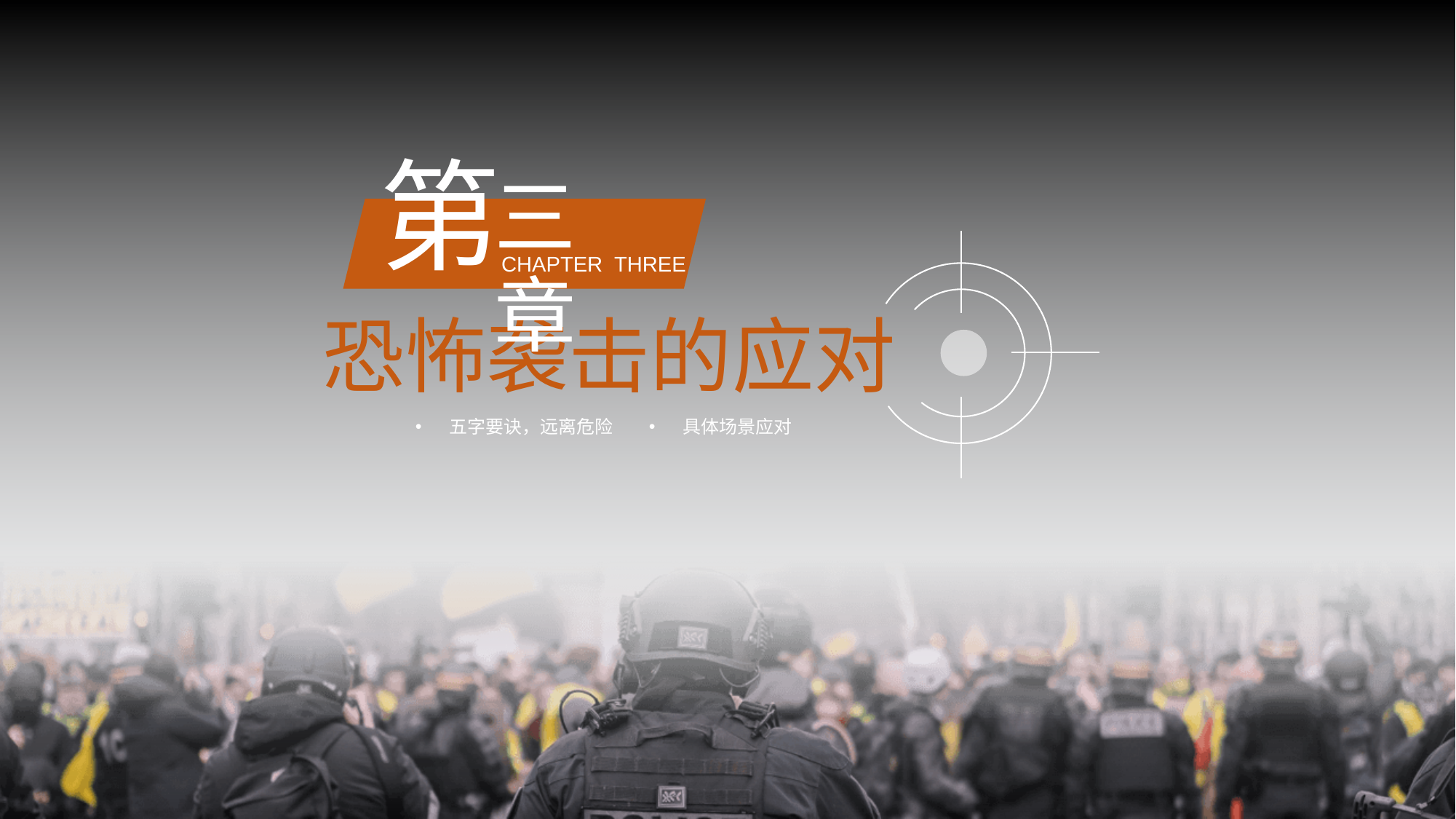

第
三章

CHAPTER  THREE

恐怖袭击的应对

五字要诀，远离危险
具体场景应对